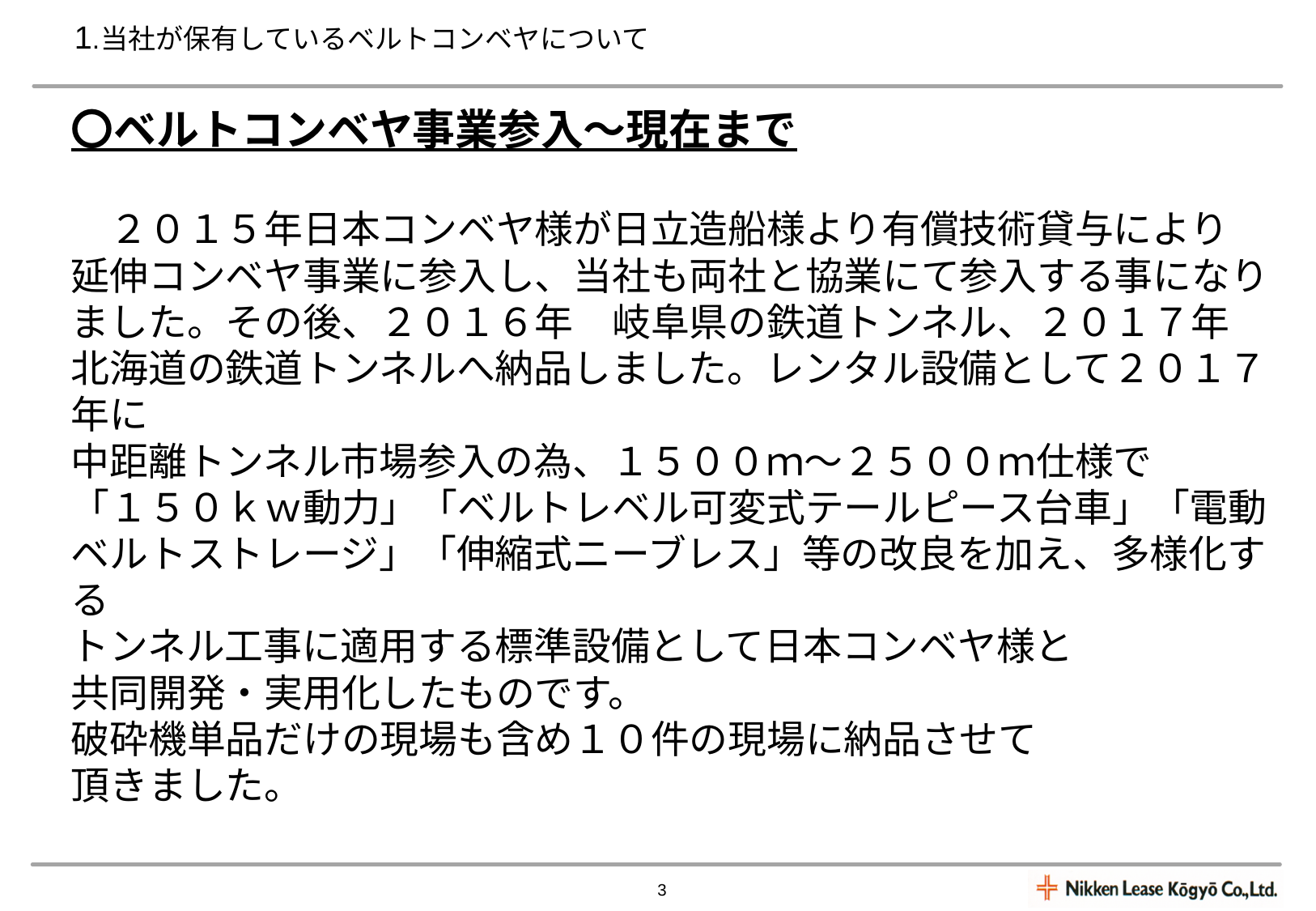

1.当社が保有しているベルトコンベヤについて
# 〇ベルトコンベヤ事業参入～現在まで 　２０１５年日本コンベヤ様が日立造船様より有償技術貸与により 延伸コンベヤ事業に参入し、当社も両社と協業にて参入する事になりました。その後、２０１６年　岐阜県の鉄道トンネル、２０１７年　 北海道の鉄道トンネルへ納品しました。レンタル設備として２０１７年に 中距離トンネル市場参入の為、１５００ｍ～２５００ｍ仕様で 「１５０ｋｗ動力」「ベルトレベル可変式テールピース台車」「電動ベルトストレージ」「伸縮式ニーブレス」等の改良を加え、多様化する トンネル工事に適用する標準設備として日本コンベヤ様と 共同開発・実用化したものです。 破砕機単品だけの現場も含め１０件の現場に納品させて 頂きました。
3